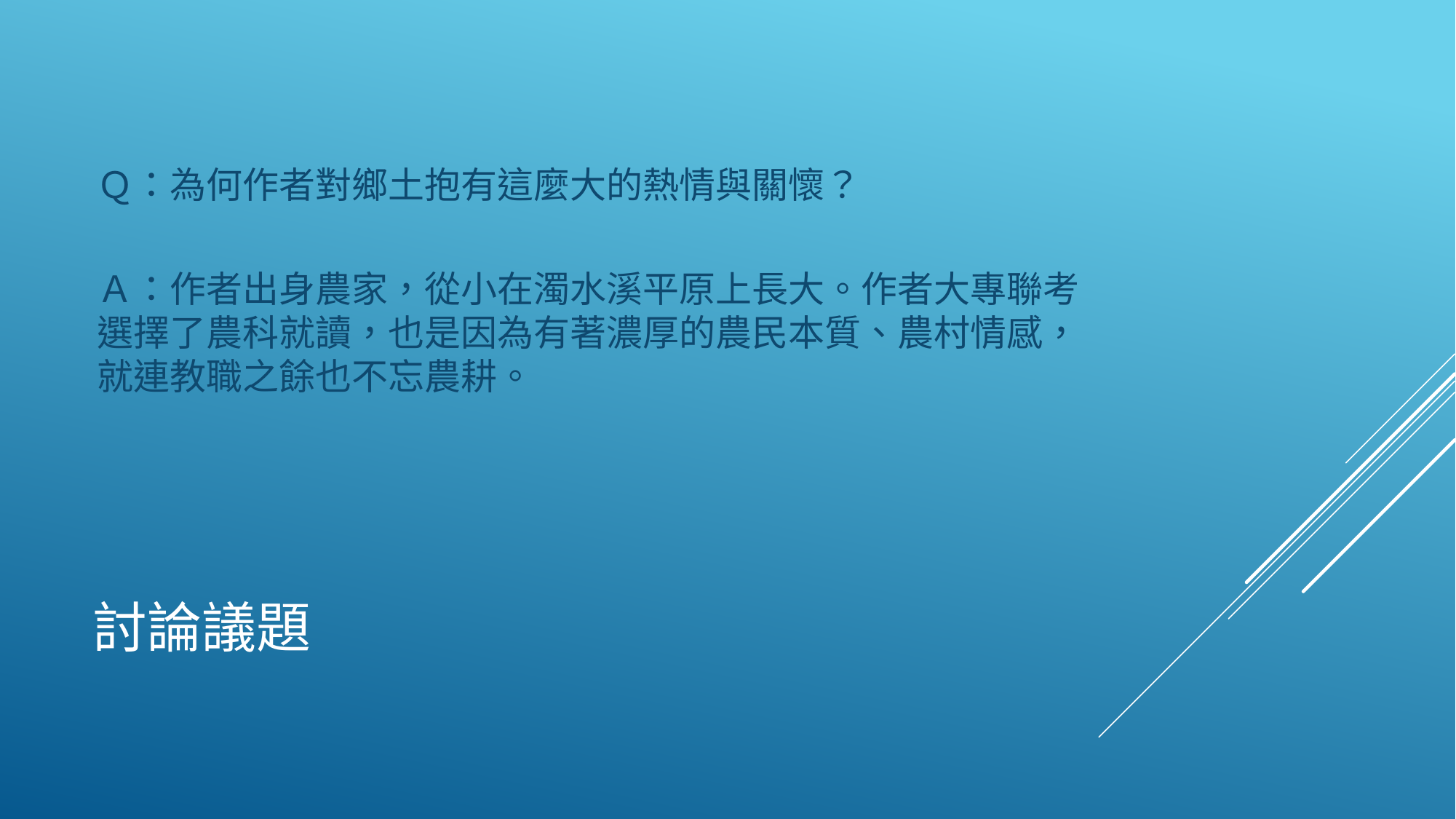

Ｑ：為何作者對鄉土抱有這麼大的熱情與關懷？
Ａ：作者出身農家，從小在濁水溪平原上長大。作者大專聯考選擇了農科就讀，也是因為有著濃厚的農民本質、農村情感，就連教職之餘也不忘農耕。
# 討論議題